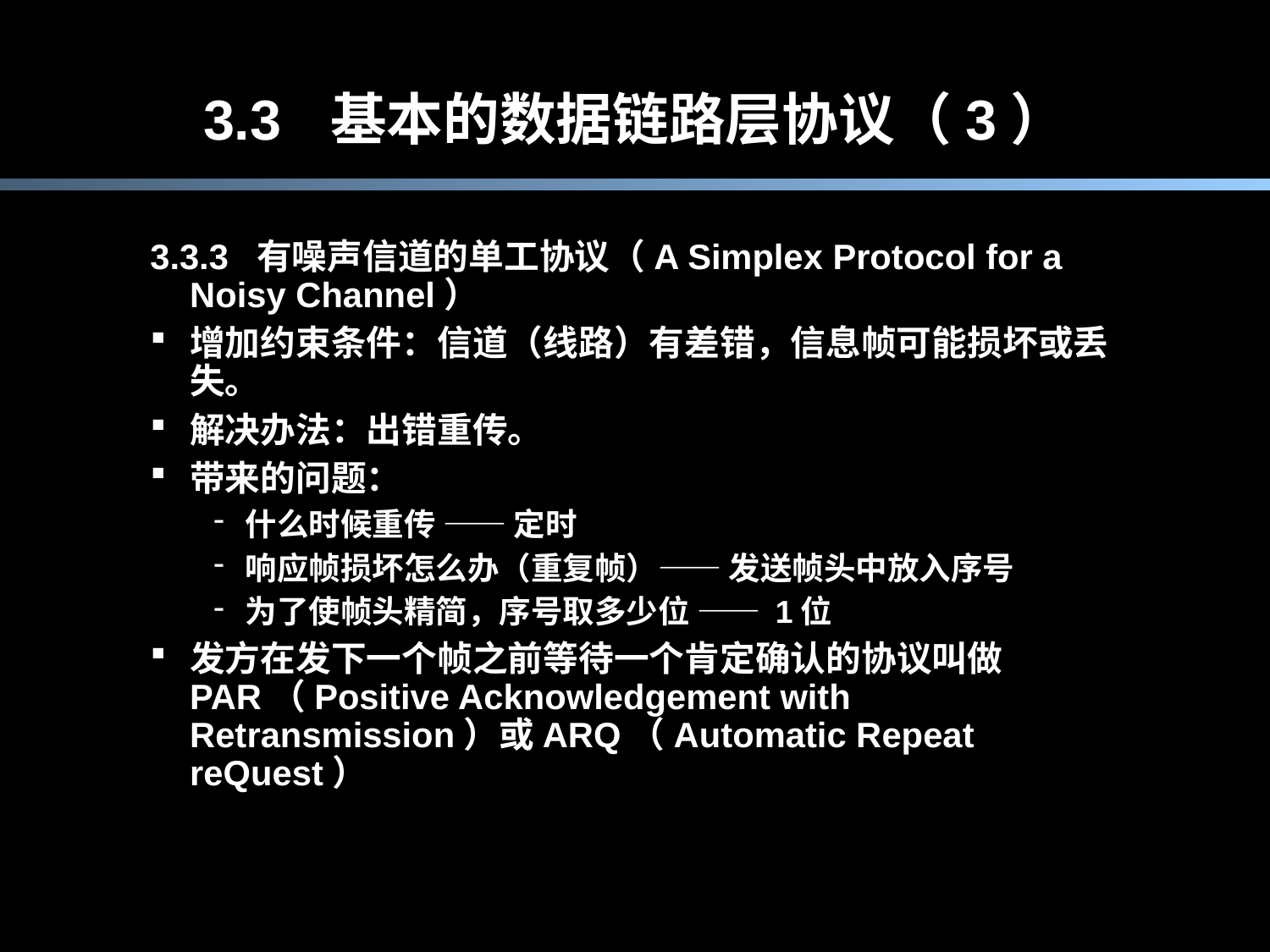

# 3.3	基本的数据链路层协议（3）
3.3.3  有噪声信道的单工协议（A Simplex Protocol for a Noisy Channel）
增加约束条件：信道（线路）有差错，信息帧可能损坏或丢失。
解决办法：出错重传。
带来的问题：
什么时候重传 —— 定时
响应帧损坏怎么办（重复帧）—— 发送帧头中放入序号
为了使帧头精简，序号取多少位 —— 1位
发方在发下一个帧之前等待一个肯定确认的协议叫做PAR（Positive Acknowledgement with Retransmission）或ARQ（Automatic Repeat reQuest）